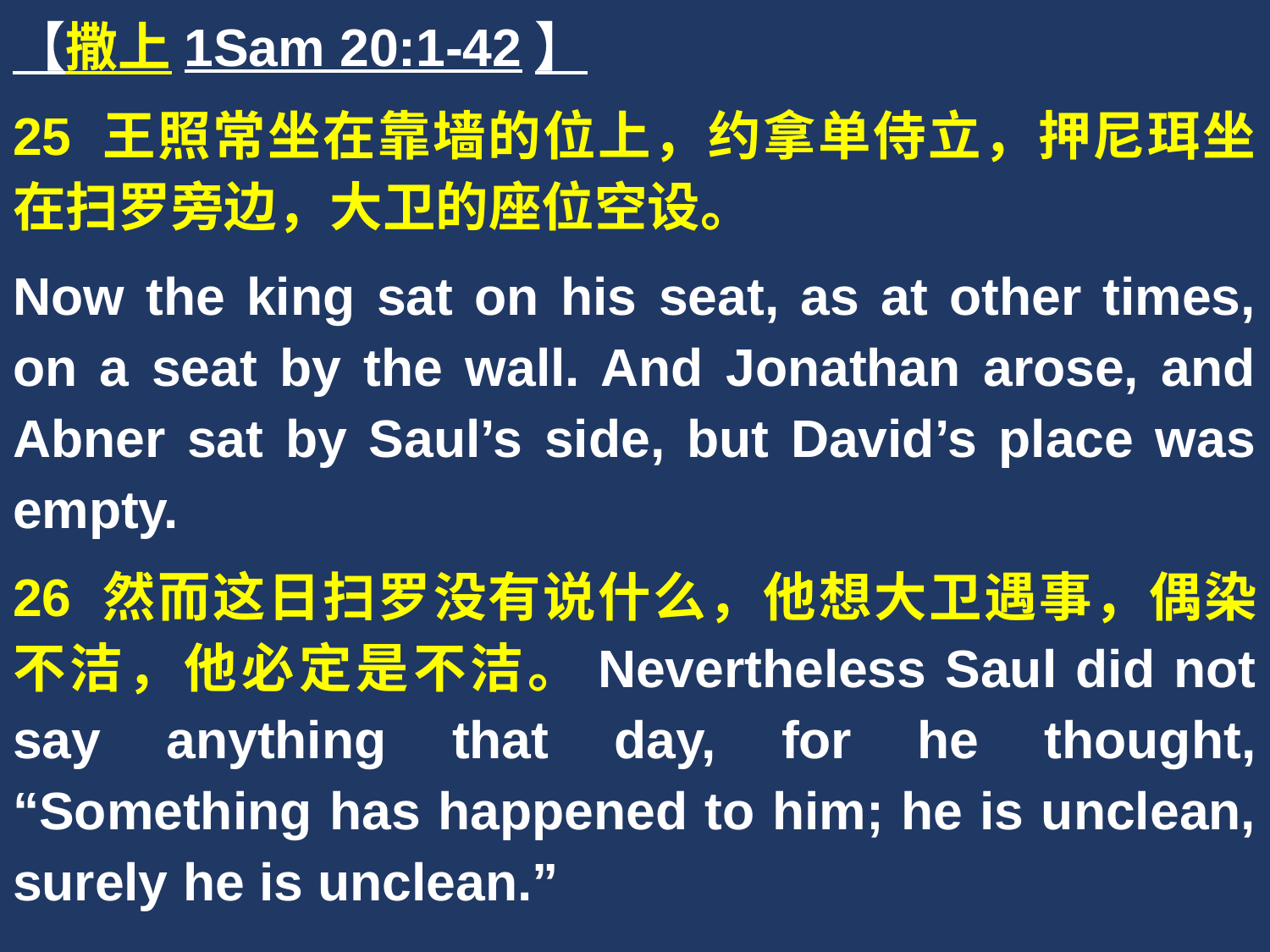

【撒上1Sam 20:1-42】
25 王照常坐在靠墙的位上，约拿单侍立，押尼珥坐在扫罗旁边，大卫的座位空设。
Now the king sat on his seat, as at other times, on a seat by the wall. And Jonathan arose, and Abner sat by Saul’s side, but David’s place was empty.
26 然而这日扫罗没有说什么，他想大卫遇事，偶染不洁，他必定是不洁。Nevertheless Saul did not say anything that day, for he thought, “Something has happened to him; he is unclean, surely he is unclean.”